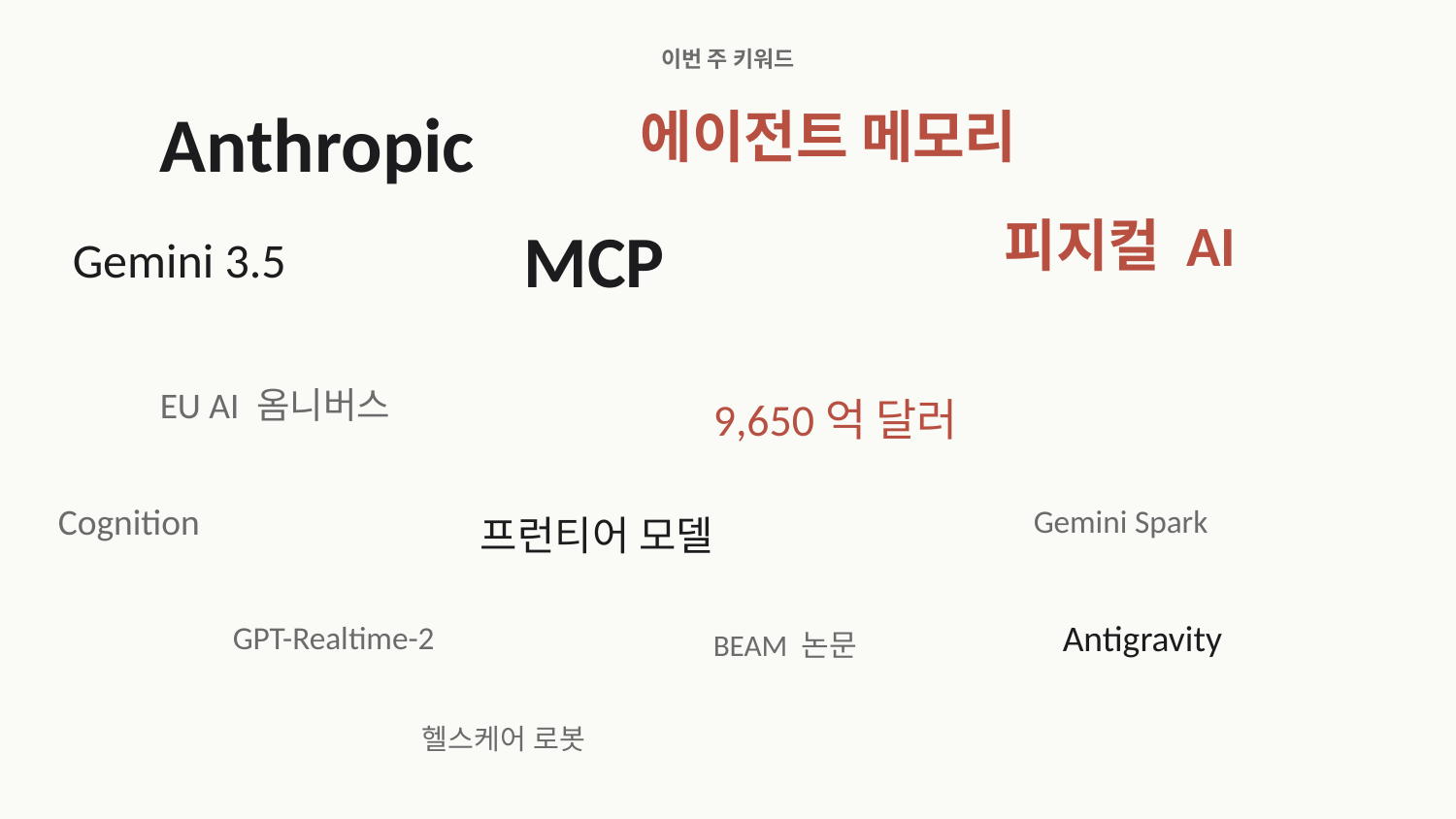

이번 주 키워드
에이전트 메모리
Anthropic
피지컬 AI
Gemini 3.5
MCP
EU AI 옴니버스
9,650억 달러
Cognition
Gemini Spark
프런티어 모델
GPT-Realtime-2
Antigravity
BEAM 논문
헬스케어 로봇